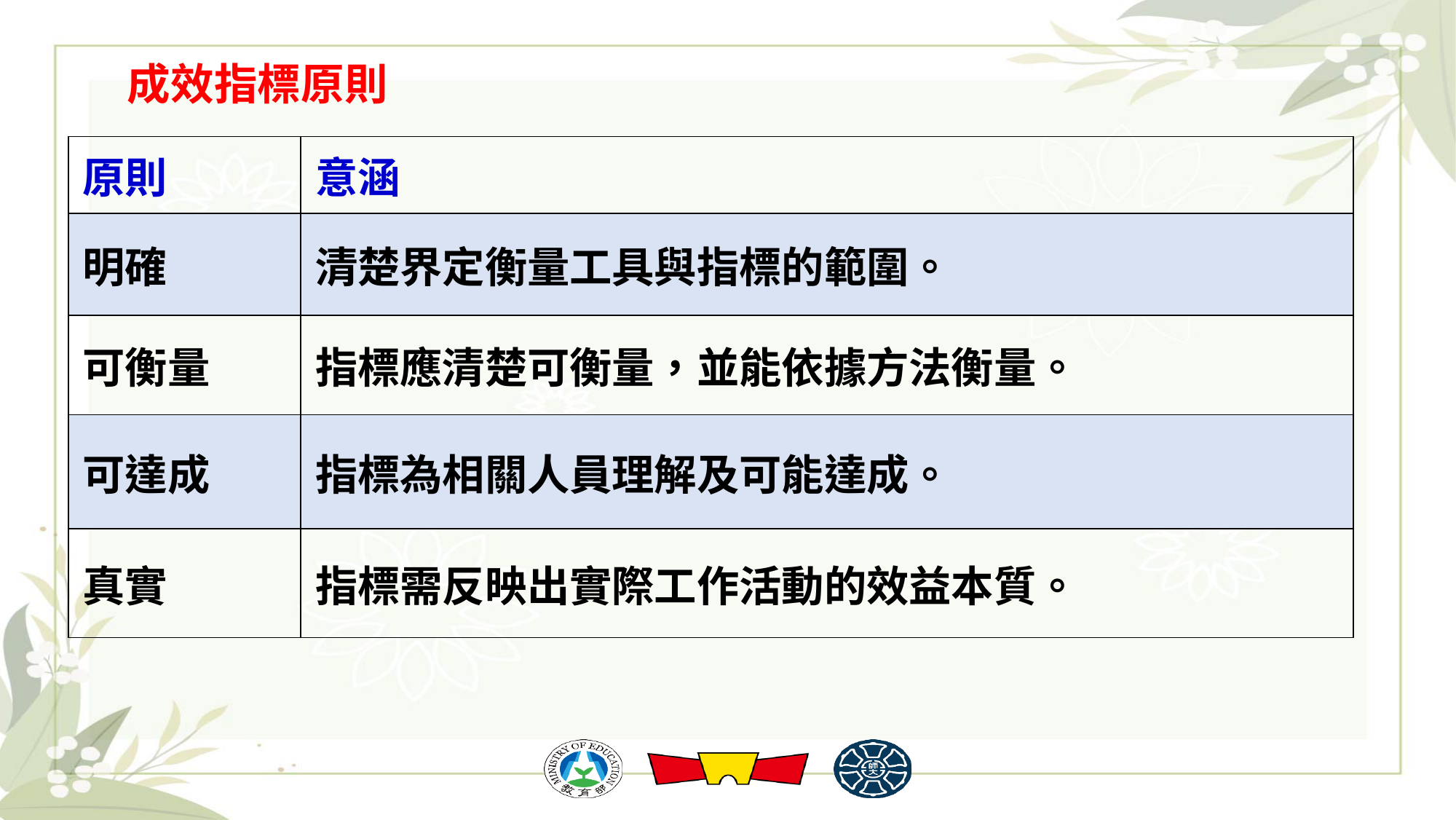

成效指標原則
| 原則 | 意涵 |
| --- | --- |
| 明確 | 清楚界定衡量工具與指標的範圍。 |
| 可衡量 | 指標應清楚可衡量，並能依據方法衡量。 |
| 可達成 | 指標為相關人員理解及可能達成。 |
| 真實 | 指標需反映出實際工作活動的效益本質。 |